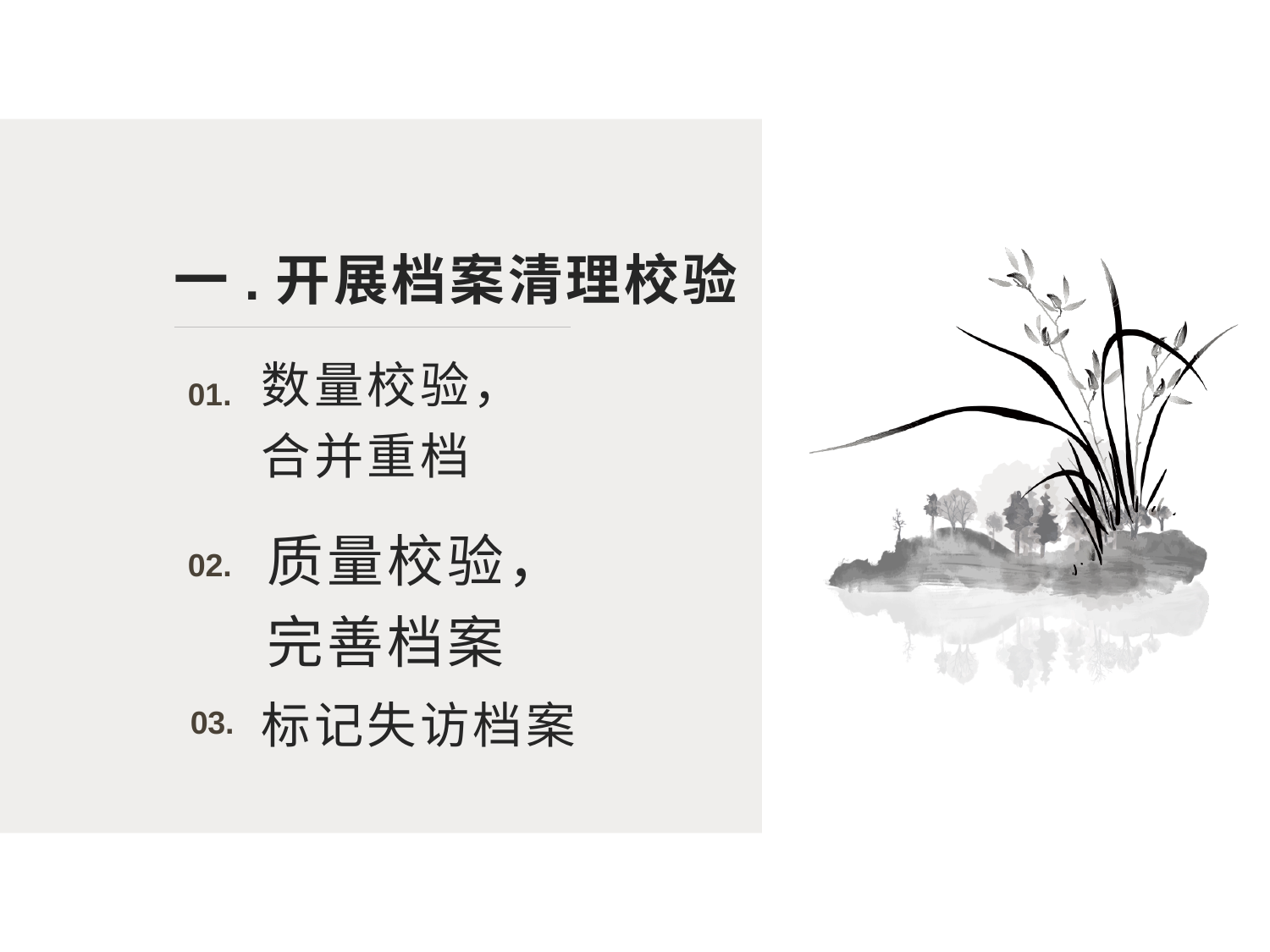

一.开展档案清理校验
数量校验，合并重档
01.
质量校验，完善档案
02.
标记失访档案
03.